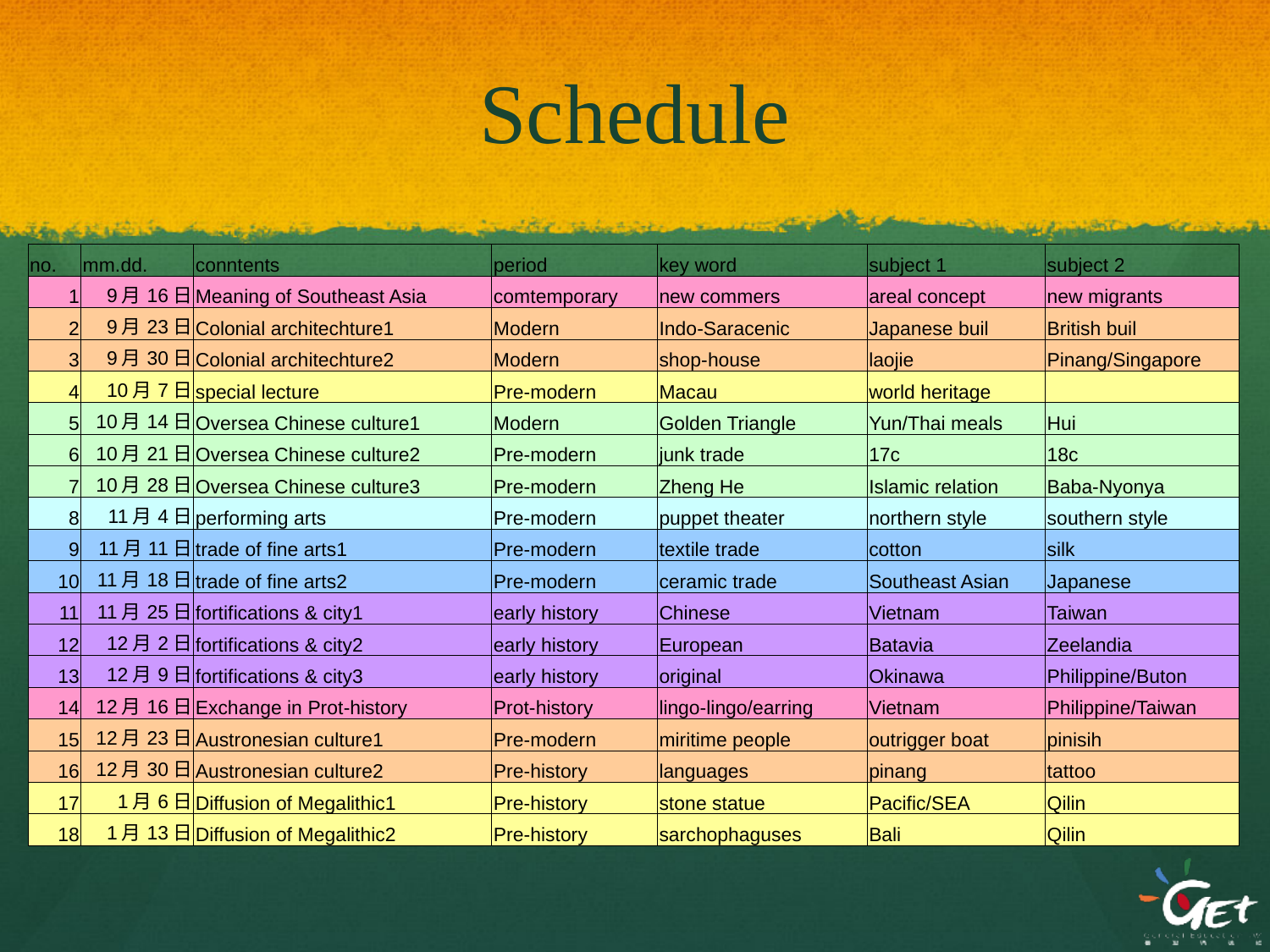

# Schedule
| no. | mm.dd. | conntents | period | key word | subject 1 | subject 2 |
| --- | --- | --- | --- | --- | --- | --- |
| 1 | 9月16日 | Meaning of Southeast Asia | comtemporary | new commers | areal concept | new migrants |
| 2 | 9月23日 | Colonial architechture1 | Modern | Indo-Saracenic | Japanese buil | British buil |
| 3 | 9月30日 | Colonial architechture2 | Modern | shop-house | laojie | Pinang/Singapore |
| 4 | 10月7日 | special lecture | Pre-modern | Macau | world heritage |  |
| 5 | 10月14日 | Oversea Chinese culture1 | Modern | Golden Triangle | Yun/Thai meals | Hui |
| 6 | 10月21日 | Oversea Chinese culture2 | Pre-modern | junk trade | 17c | 18c |
| 7 | 10月28日 | Oversea Chinese culture3 | Pre-modern | Zheng He | Islamic relation | Baba-Nyonya |
| 8 | 11月4日 | performing arts | Pre-modern | puppet theater | northern style | southern style |
| 9 | 11月11日 | trade of fine arts1 | Pre-modern | textile trade | cotton | silk |
| 10 | 11月18日 | trade of fine arts2 | Pre-modern | ceramic trade | Southeast Asian | Japanese |
| 11 | 11月25日 | fortifications & city1 | early history | Chinese | Vietnam | Taiwan |
| 12 | 12月2日 | fortifications & city2 | early history | European | Batavia | Zeelandia |
| 13 | 12月9日 | fortifications & city3 | early history | original | Okinawa | Philippine/Buton |
| 14 | 12月16日 | Exchange in Prot-history | Prot-history | lingo-lingo/earring | Vietnam | Philippine/Taiwan |
| 15 | 12月23日 | Austronesian culture1 | Pre-modern | miritime people | outrigger boat | pinisih |
| 16 | 12月30日 | Austronesian culture2 | Pre-history | languages | pinang | tattoo |
| 17 | 1月6日 | Diffusion of Megalithic1 | Pre-history | stone statue | Pacific/SEA | Qilin |
| 18 | 1月13日 | Diffusion of Megalithic2 | Pre-history | sarchophaguses | Bali | Qilin |